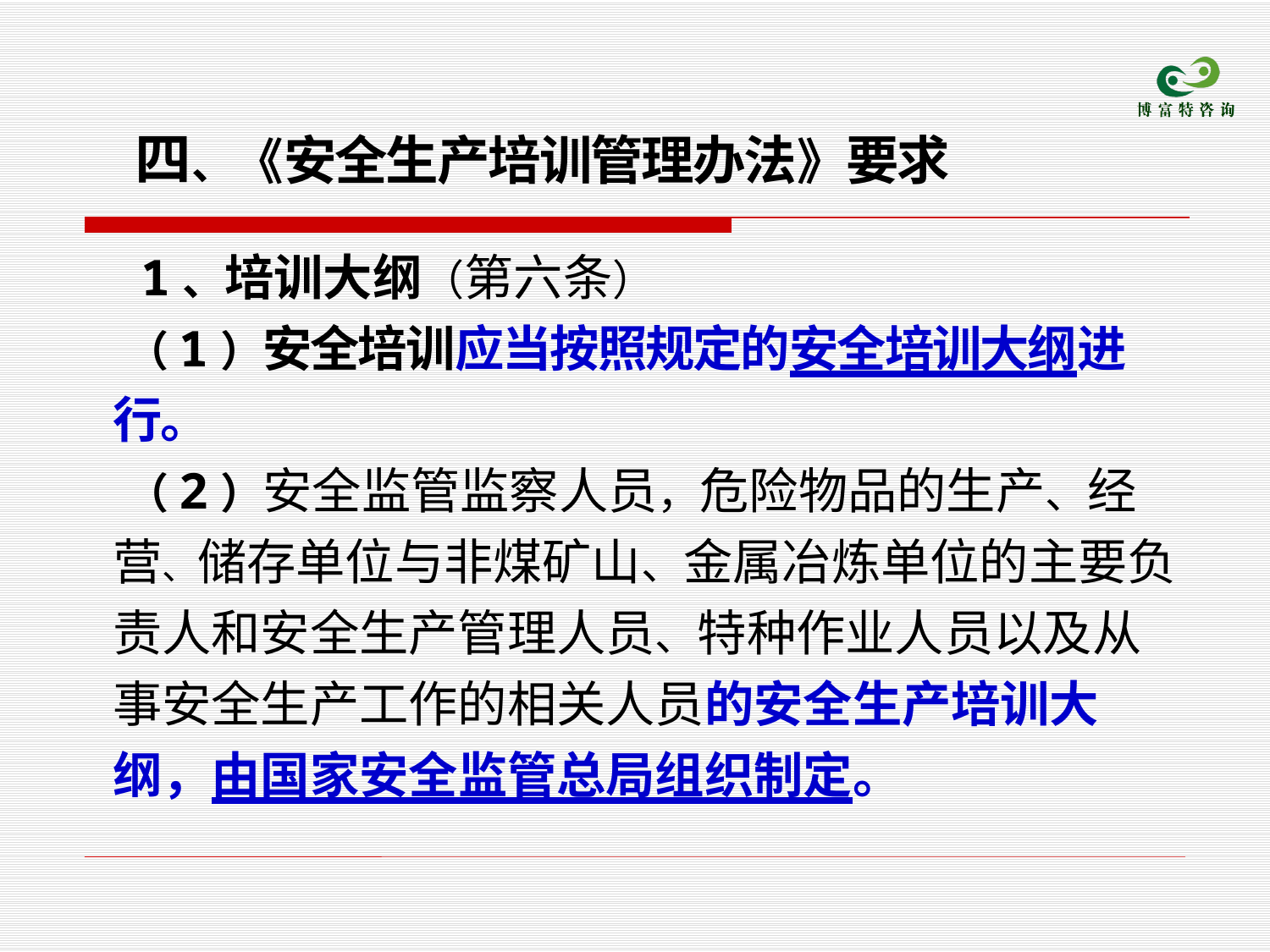

四、《安全生产培训管理办法》要求
　      1、培训大纲（第六条）
      （1）安全培训应当按照规定的安全培训大纲进行。
      （2）安全监管监察人员，危险物品的生产、经营、储存单位与非煤矿山、金属冶炼单位的主要负责人和安全生产管理人员、特种作业人员以及从事安全生产工作的相关人员的安全生产培训大纲，由国家安全监管总局组织制定。